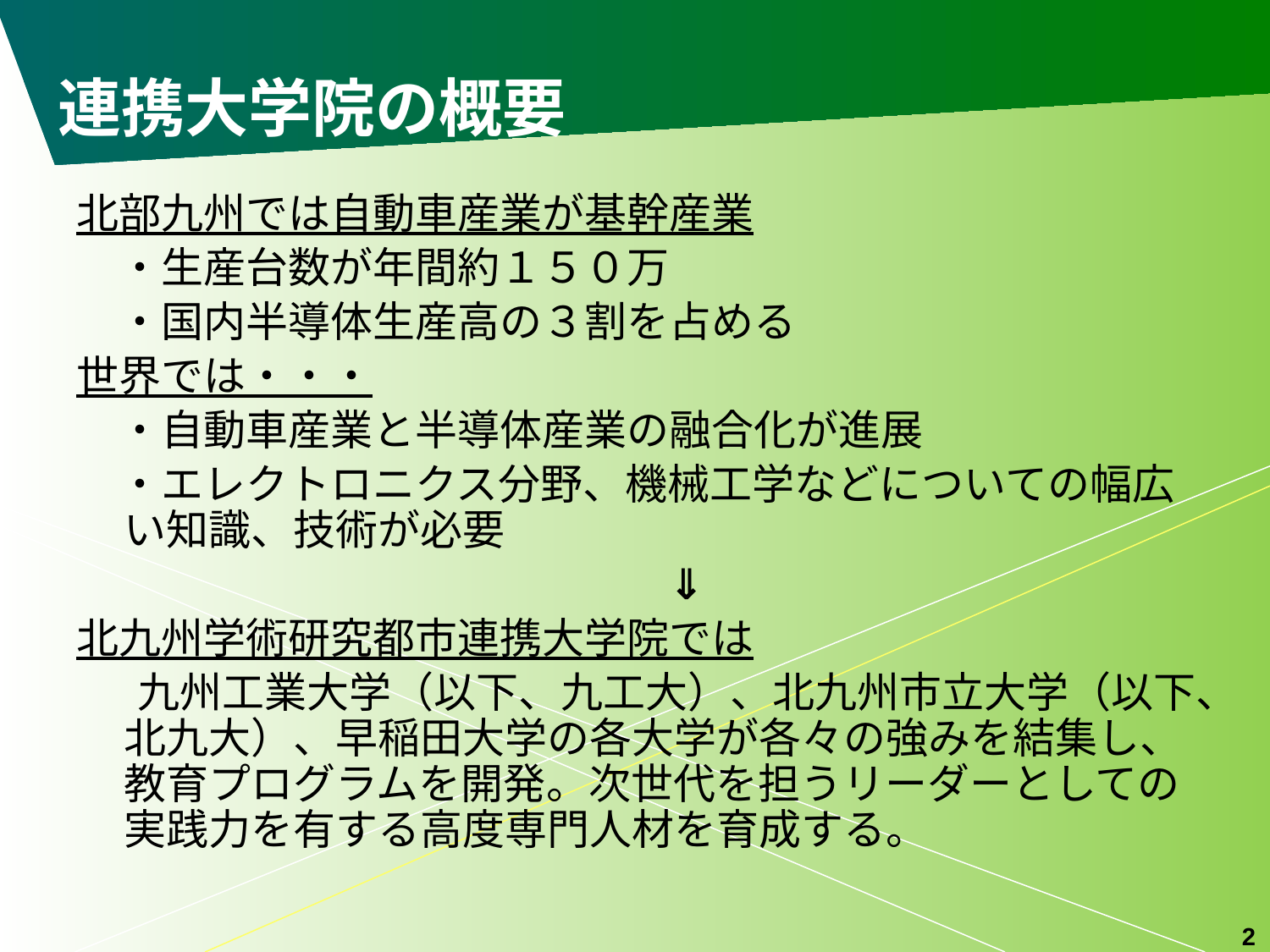

# 連携大学院の概要
北部九州では自動車産業が基幹産業
　・生産台数が年間約１５０万
　・国内半導体生産高の３割を占める
世界では・・・
　・自動車産業と半導体産業の融合化が進展
　・エレクトロニクス分野、機械工学などについての幅広い知識、技術が必要
　　　　　　　　　　　　　　⇓
北九州学術研究都市連携大学院では
　  九州工業大学（以下、九工大）、北九州市立大学（以下、北九大）、早稲田大学の各大学が各々の強みを結集し、教育プログラムを開発。次世代を担うリーダーとしての実践力を有する高度専門人材を育成する。
2